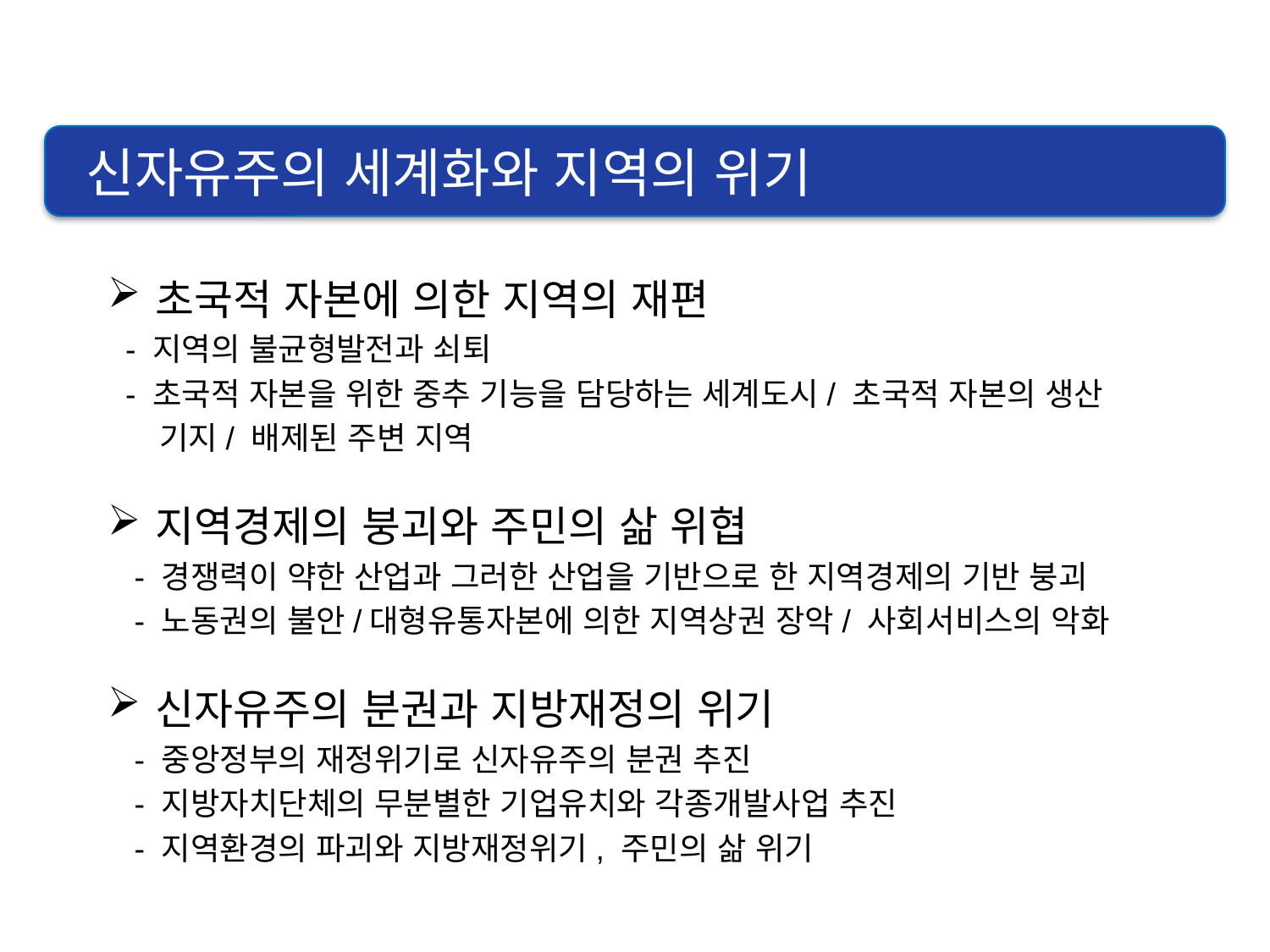

신자유주의 세계화와 지역의 위기
초국적 자본에 의한 지역의 재편
  - 지역의 불균형발전과 쇠퇴
  - 초국적 자본을 위한 중추 기능을 담당하는 세계도시/ 초국적 자본의 생산
     기지/ 배제된 주변 지역

지역경제의 붕괴와 주민의 삶 위협
   - 경쟁력이 약한 산업과 그러한 산업을 기반으로 한 지역경제의 기반 붕괴
   - 노동권의 불안/대형유통자본에 의한 지역상권 장악/ 사회서비스의 악화

신자유주의 분권과 지방재정의 위기
   - 중앙정부의 재정위기로 신자유주의 분권 추진
   - 지방자치단체의 무분별한 기업유치와 각종개발사업 추진
   - 지역환경의 파괴와 지방재정위기, 주민의 삶 위기